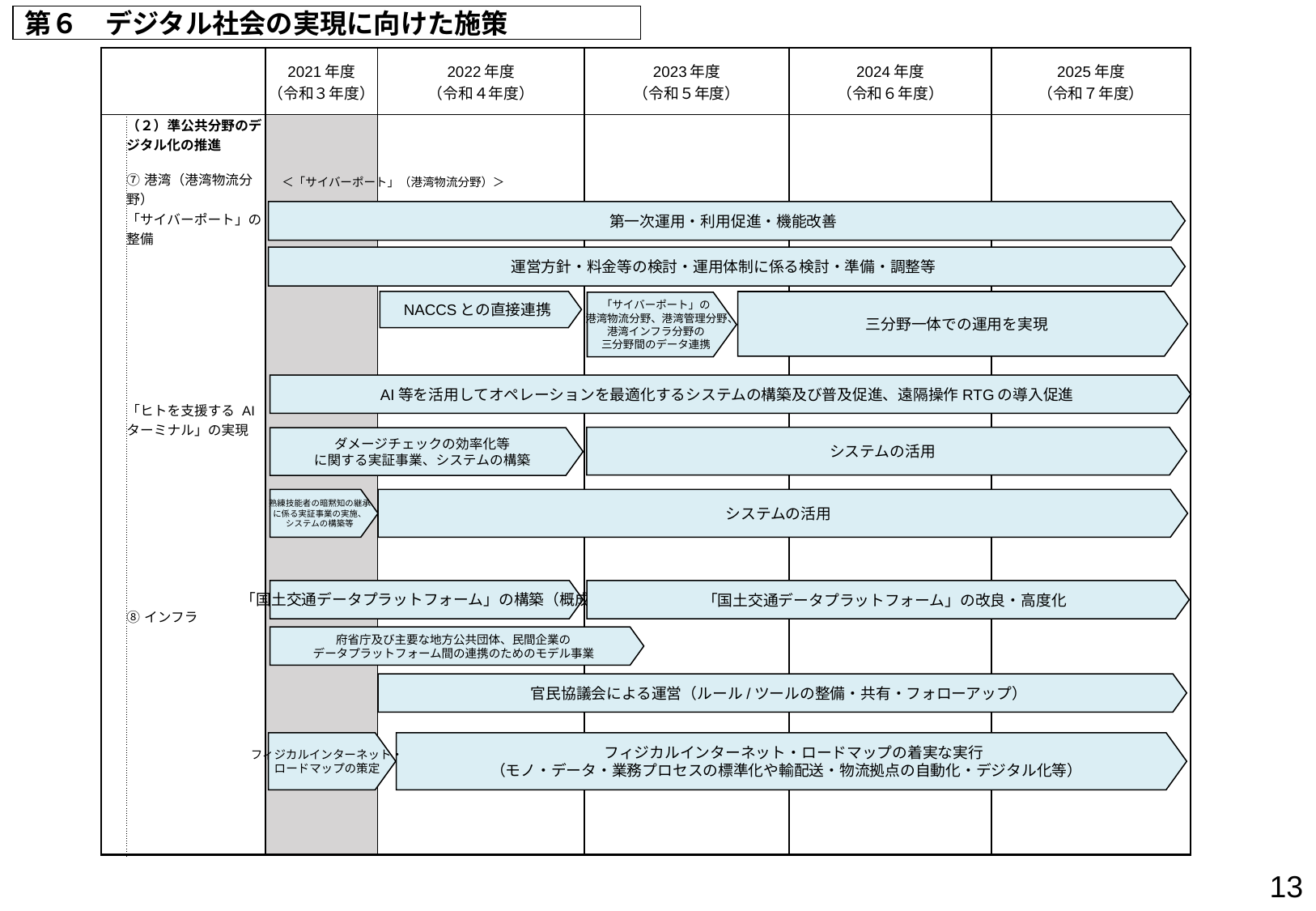

第６　デジタル社会の実現に向けた施策
|  |  | 2021年度 （令和３年度） | 2022年度 （令和４年度） | 2023年度 （令和５年度） | 2024年度 （令和６年度） | 2025年度 （令和７年度） |
| --- | --- | --- | --- | --- | --- | --- |
|  | （２）準公共分野のデジタル化の推進 ⑦港湾（港湾物流分野） 「サイバーポート」の整備 「ヒトを支援する AI ターミナル」の実現 ⑧インフラ |  |  |  |  |  |

＜「サイバーポート」（港湾物流分野）＞
第一次運用・利用促進・機能改善
運営方針・料金等の検討・運用体制に係る検討・準備・調整等
NACCSとの直接連携
三分野一体での運用を実現
「サイバーポート」の
港湾物流分野、港湾管理分野、
港湾インフラ分野の
三分野間のデータ連携
AI等を活用してオペレーションを最適化するシステムの構築及び普及促進、遠隔操作RTGの導入促進
システムの活用
ダメージチェックの効率化等
に関する実証事業、システムの構築
熟練技能者の暗黙知の継承
に係る実証事業の実施、
システムの構築等
システムの活用
「国土交通データプラットフォーム」の構築（概成）
「国土交通データプラットフォーム」の改良・高度化
府省庁及び主要な地方公共団体、民間企業の
データプラットフォーム間の連携のためのモデル事業
官民協議会による運営（ルール/ツールの整備・共有・フォローアップ）
フィジカルインターネット・
ロードマップの策定
　フィジカルインターネット・ロードマップの着実な実行
（モノ・データ・業務プロセスの標準化や輸配送・物流拠点の自動化・デジタル化等）
13